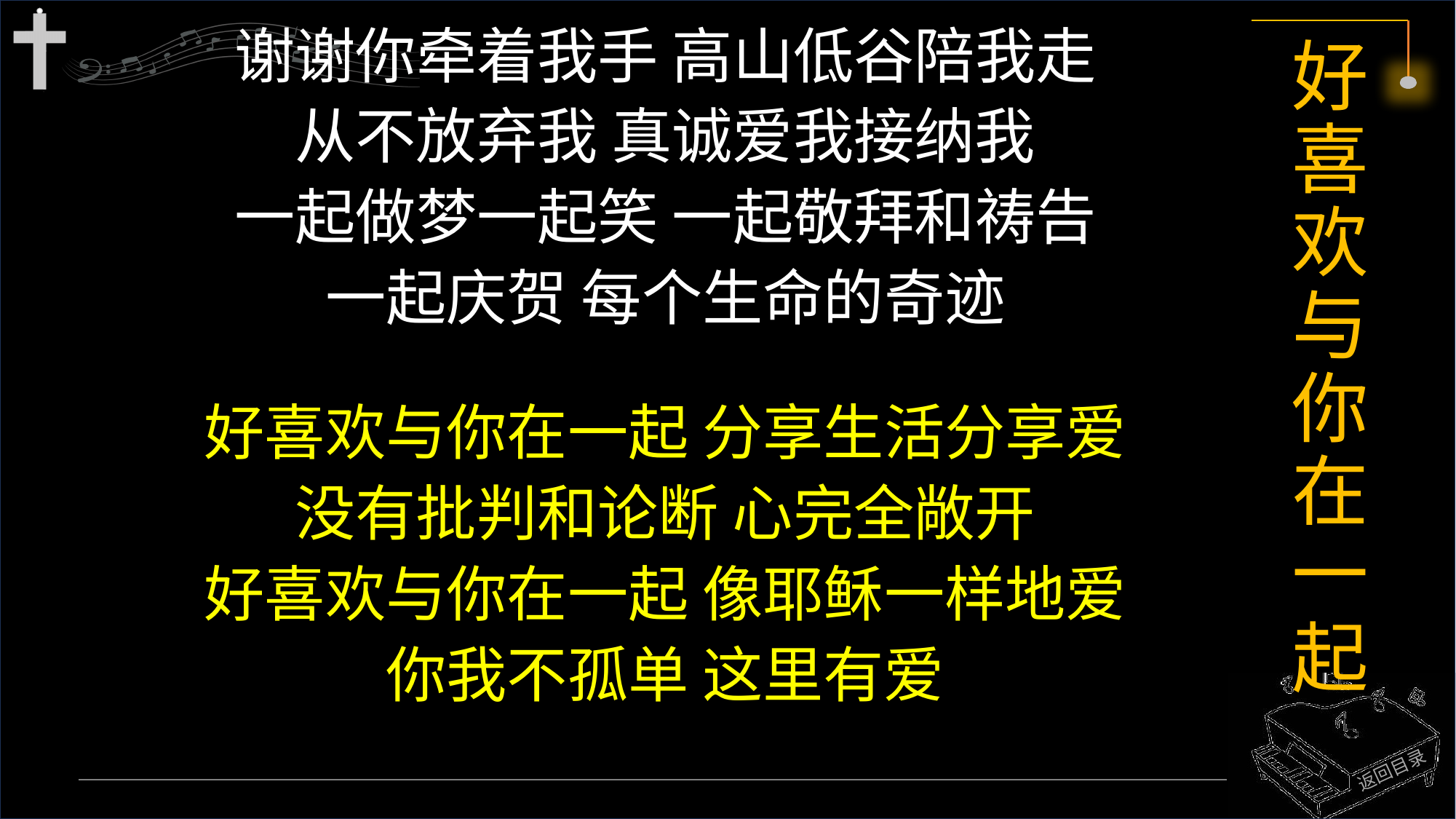

谢谢你牵着我手 高山低谷陪我走
从不放弃我 真诚爱我接纳我
一起做梦一起笑 一起敬拜和祷告
一起庆贺 每个生命的奇迹

好喜欢与你在一起 分享生活分享爱
没有批判和论断 心完全敞开
好喜欢与你在一起 像耶稣一样地爱
你我不孤单 这里有爱
# 好喜欢与你在一起